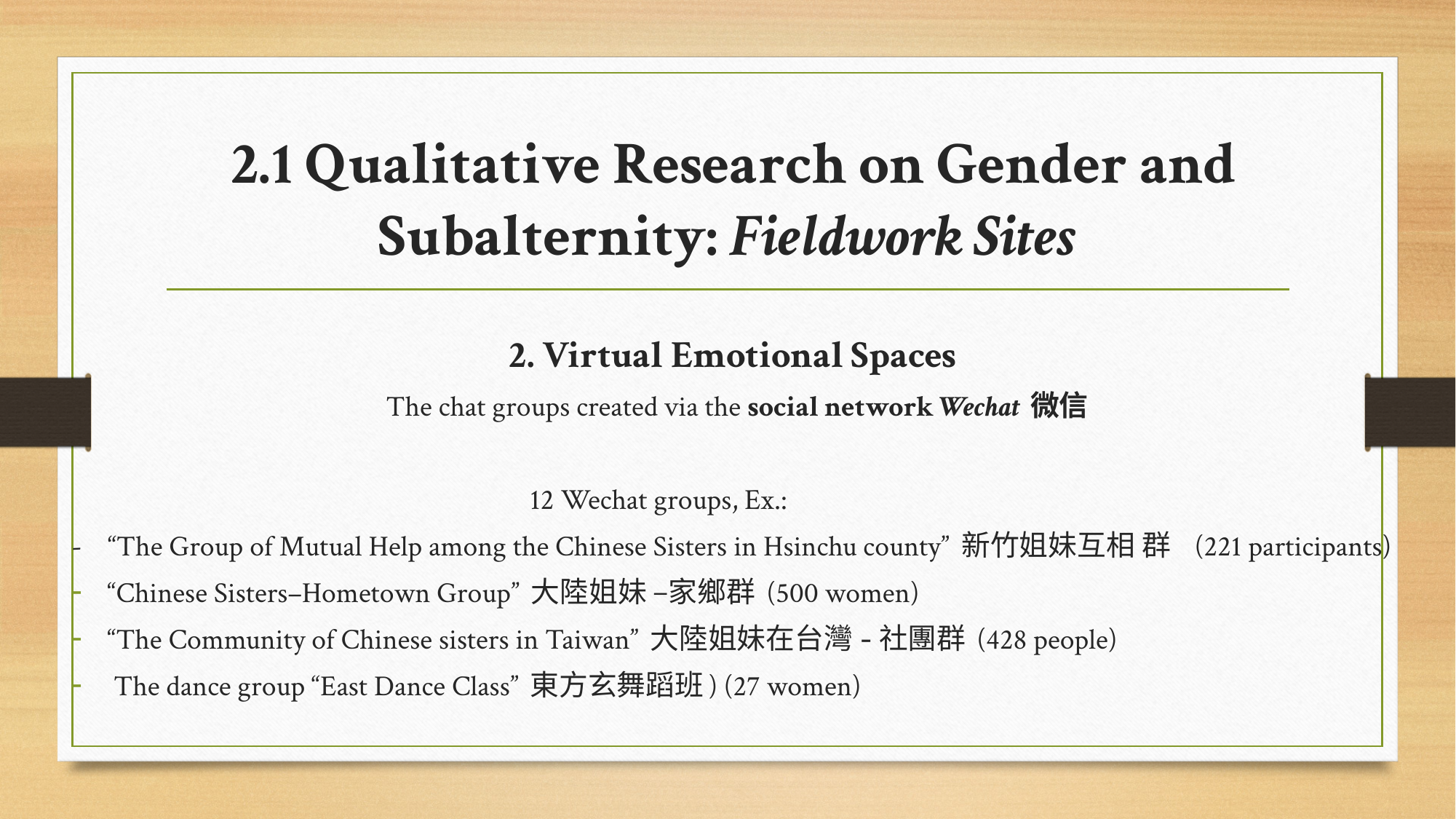

# 2.1 Qualitative Research on Gender and Subalternity: Fieldwork Sites
2. Virtual Emotional Spaces
The chat groups created via the social network Wechat 微信

                                                                      12 Wechat groups, Ex.:
-    “The Group of Mutual Help among the Chinese Sisters in Hsinchu county” 新竹姐妹互相 群   (221 participants)
“Chinese Sisters–Hometown Group” 大陸姐妹 –家鄉群 (500 women)
“The Community of Chinese sisters in Taiwan” 大陸姐妹在台灣-社團群 (428 people)
 The dance group “East Dance Class” 東方玄舞蹈班) (27 women)